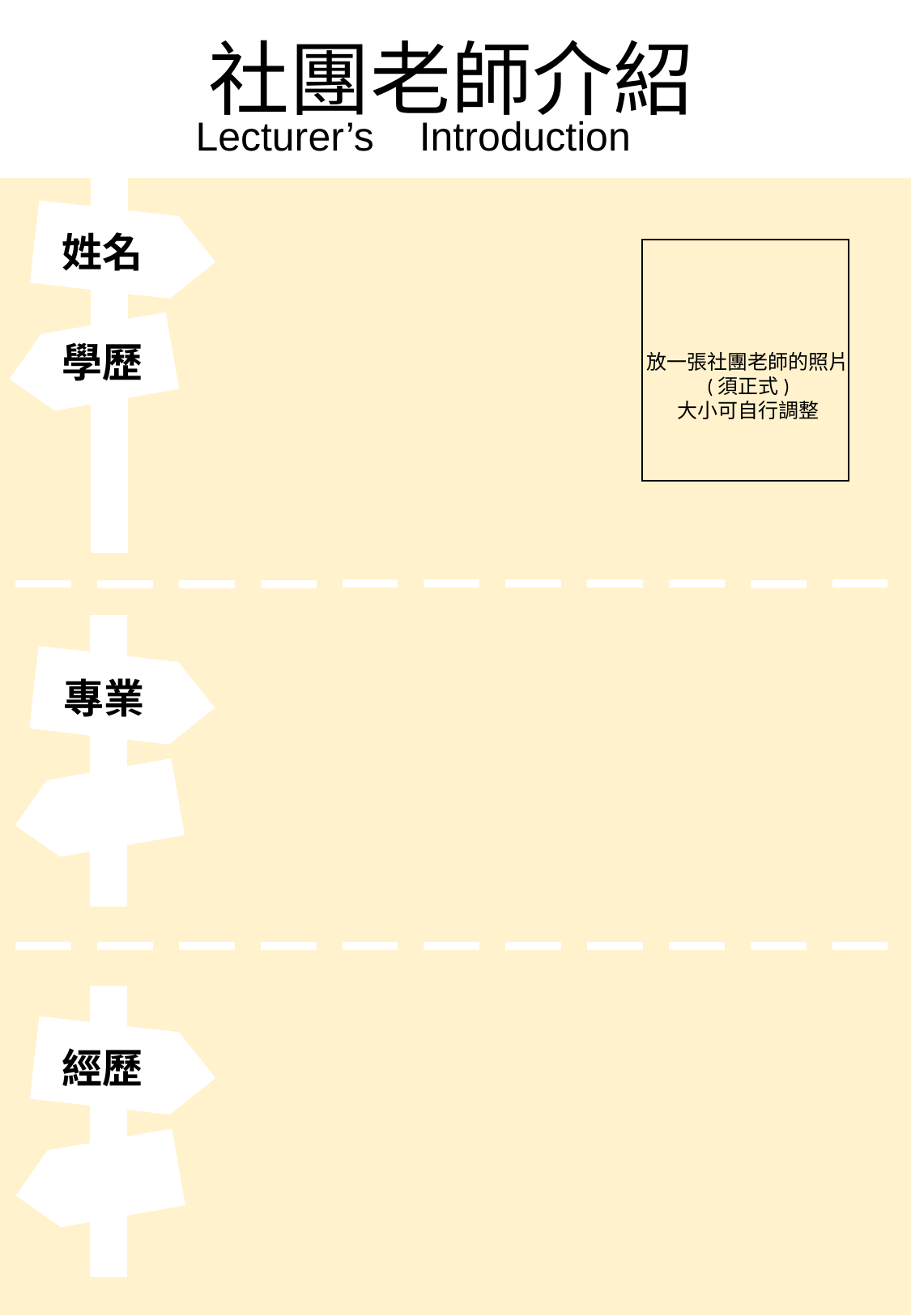

社團老師介紹
Lecturer’s    Introduction
姓名

學歷
放一張社團老師的照片
(須正式)
大小可自行調整

專業
經歷